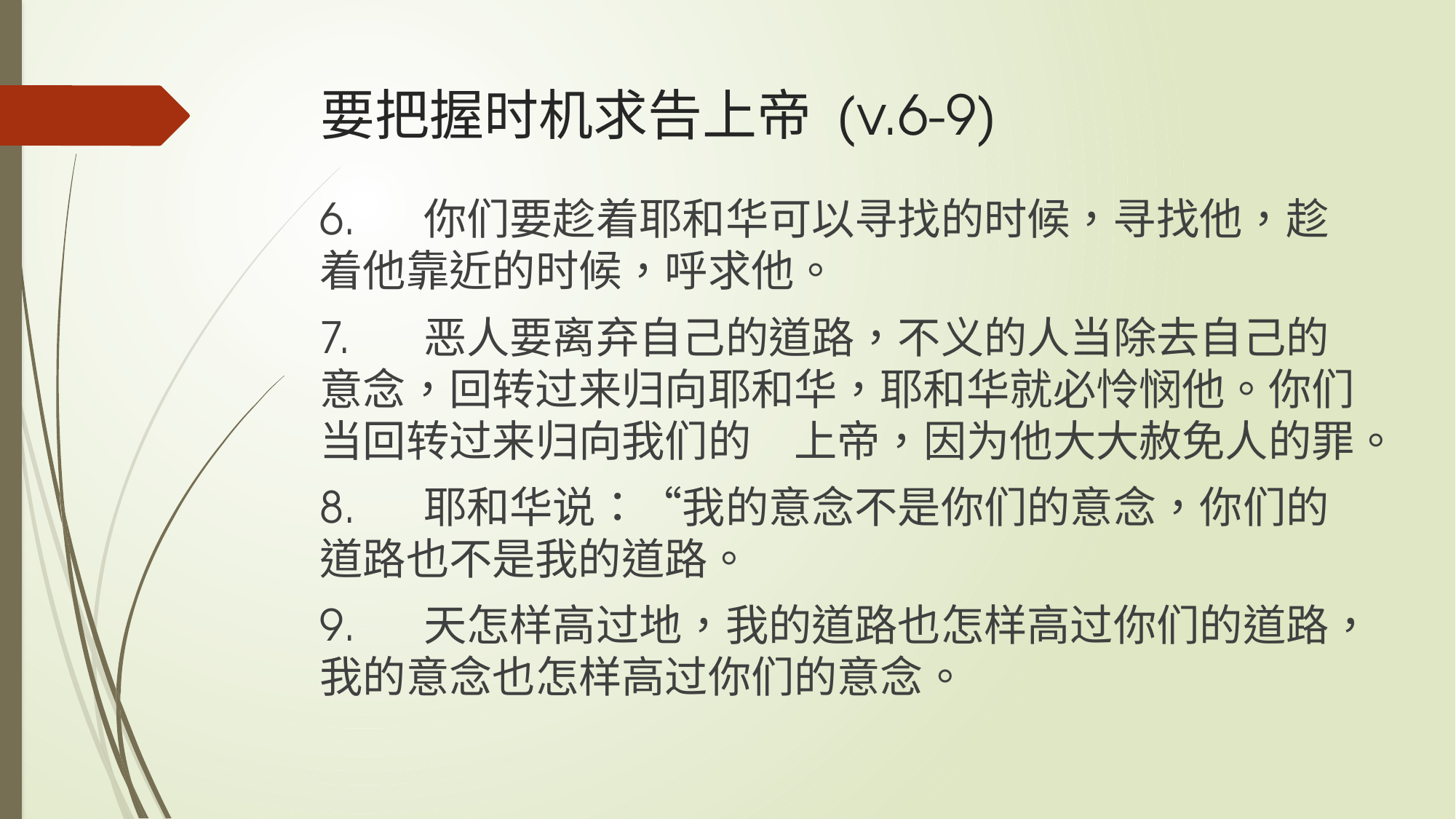

# 要把握时机求告上帝 (v.6-9)
6.	你们要趁着耶和华可以寻找的时候，寻找他，趁着他靠近的时候，呼求他。
7.	恶人要离弃自己的道路，不义的人当除去自己的意念，回转过来归向耶和华，耶和华就必怜悯他。你们当回转过来归向我们的　上帝，因为他大大赦免人的罪。
8.	耶和华说：“我的意念不是你们的意念，你们的道路也不是我的道路。
9.	天怎样高过地，我的道路也怎样高过你们的道路，我的意念也怎样高过你们的意念。